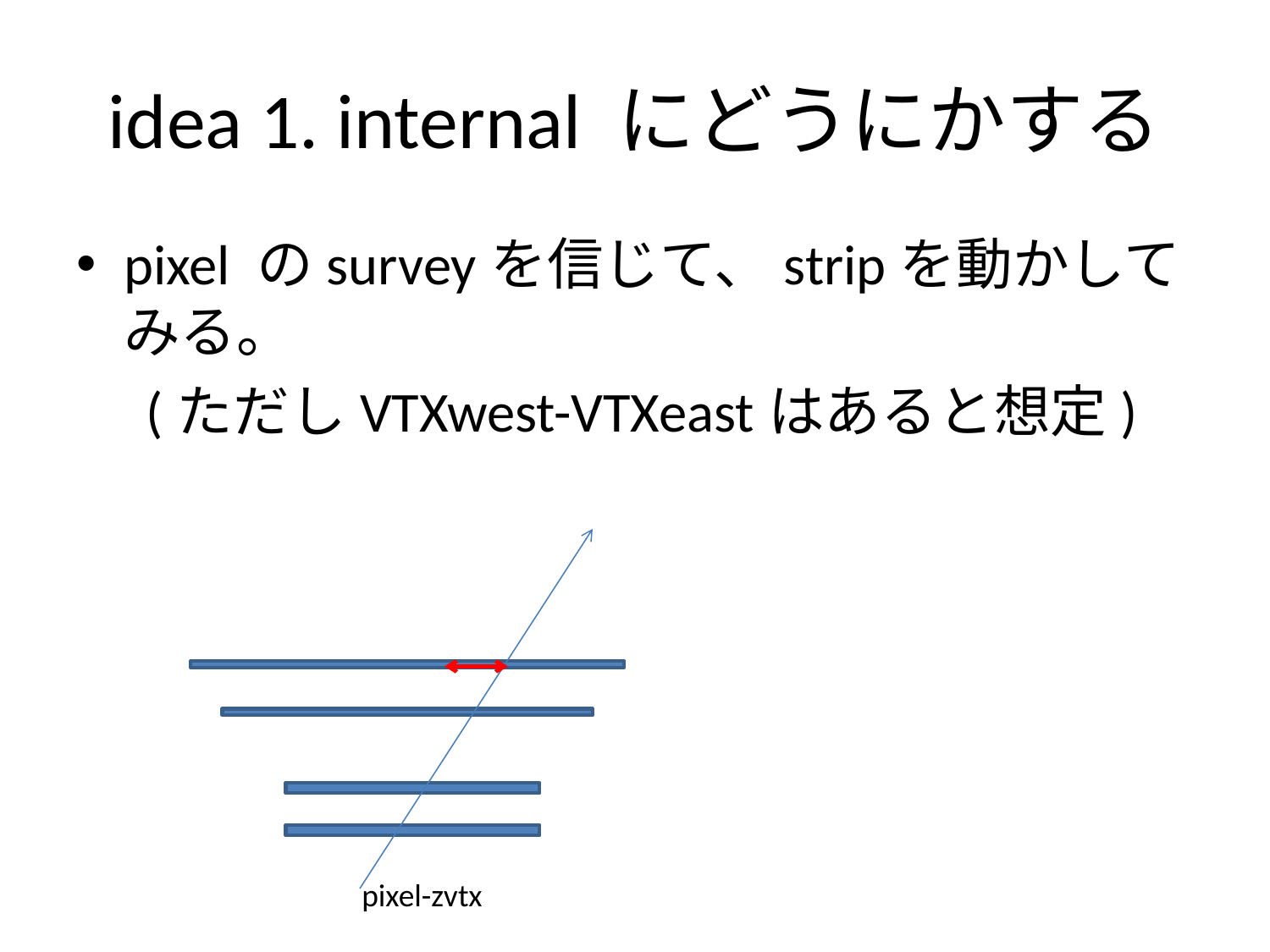

# idea 1. internal にどうにかする
pixel のsurveyを信じて、stripを動かしてみる。
　(ただしVTXwest-VTXeastはあると想定)

pixel-zvtx